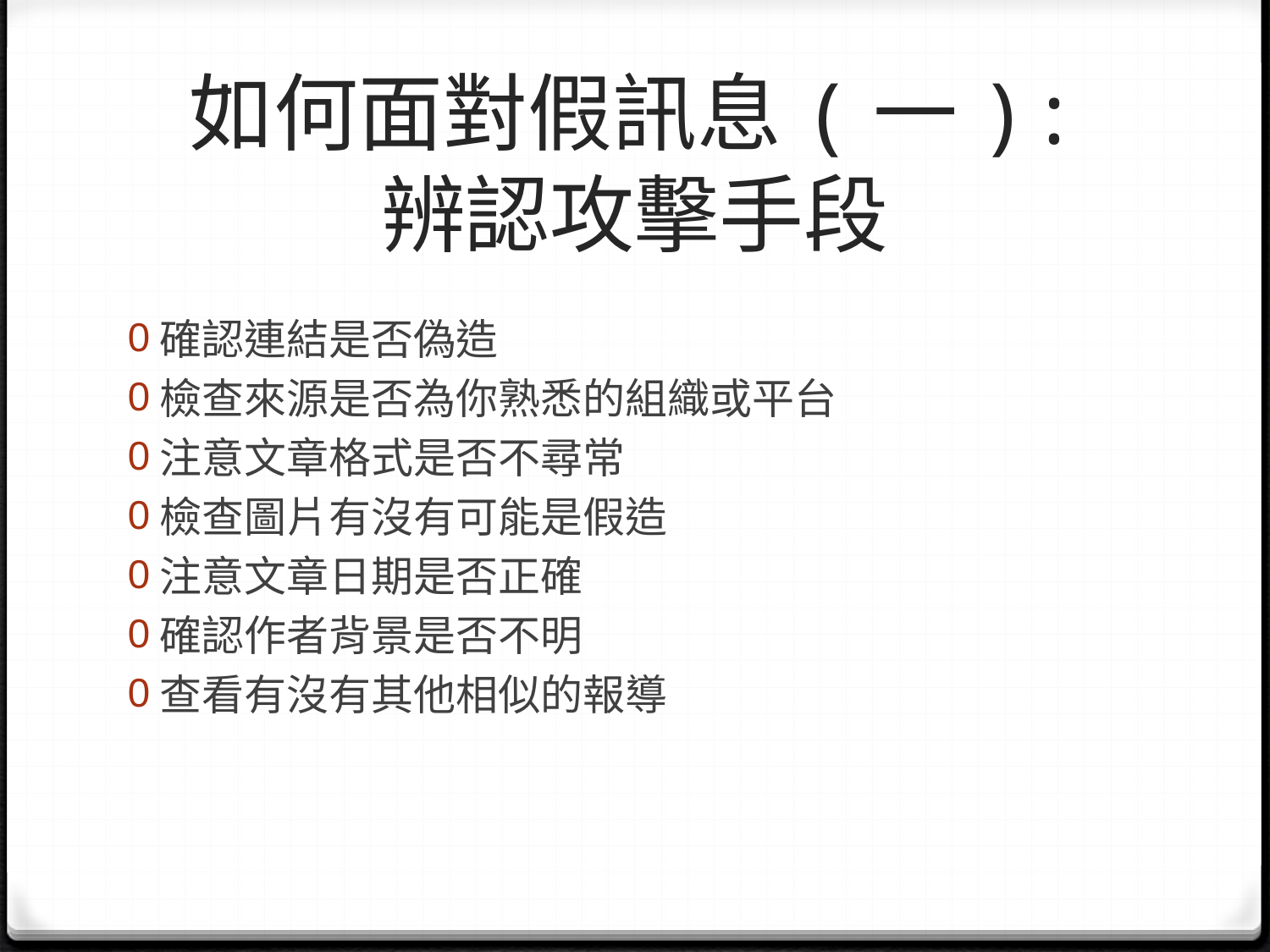

# 如何面對假訊息(一): 辨認攻擊手段
確認連結是否偽造
檢查來源是否為你熟悉的組織或平台
注意文章格式是否不尋常
檢查圖片有沒有可能是假造
注意文章日期是否正確
確認作者背景是否不明
查看有沒有其他相似的報導